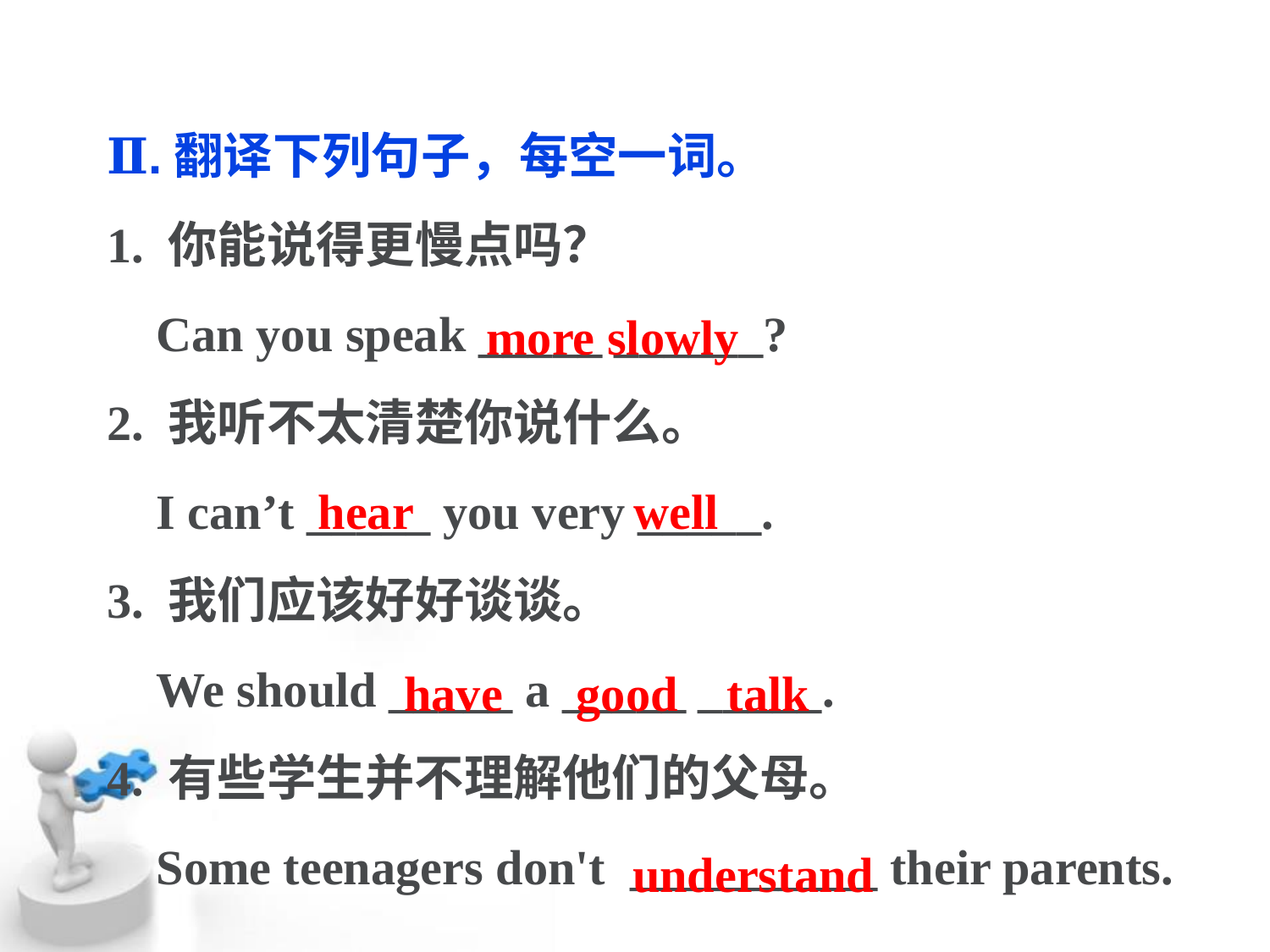

Ⅱ.翻译下列句子，每空一词。
1. 你能说得更慢点吗？
    Can you speak _____ ______?
2. 我听不太清楚你说什么。
    I can’t _____ you very _____.
3. 我们应该好好谈谈。
    We should _____ a _____ _____.
4. 有些学生并不理解他们的父母。
    Some teenagers don't  __________ their parents.
more slowly
hear                  well
    have      good    talk
understand